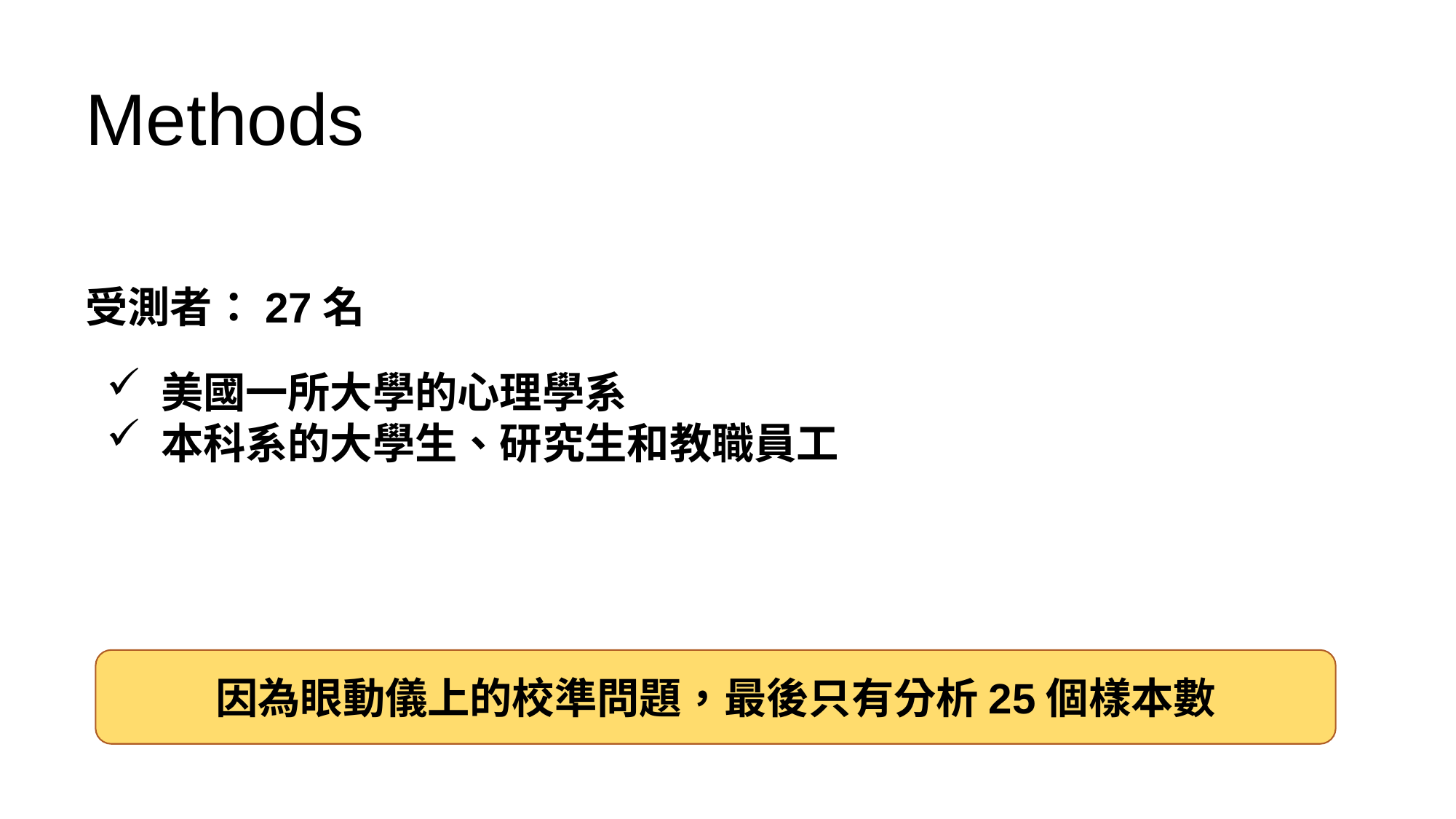

Methods
受測者：27名

美國一所大學的心理學系
本科系的大學生、研究生和教職員工
因為眼動儀上的校準問題，最後只有分析25個樣本數